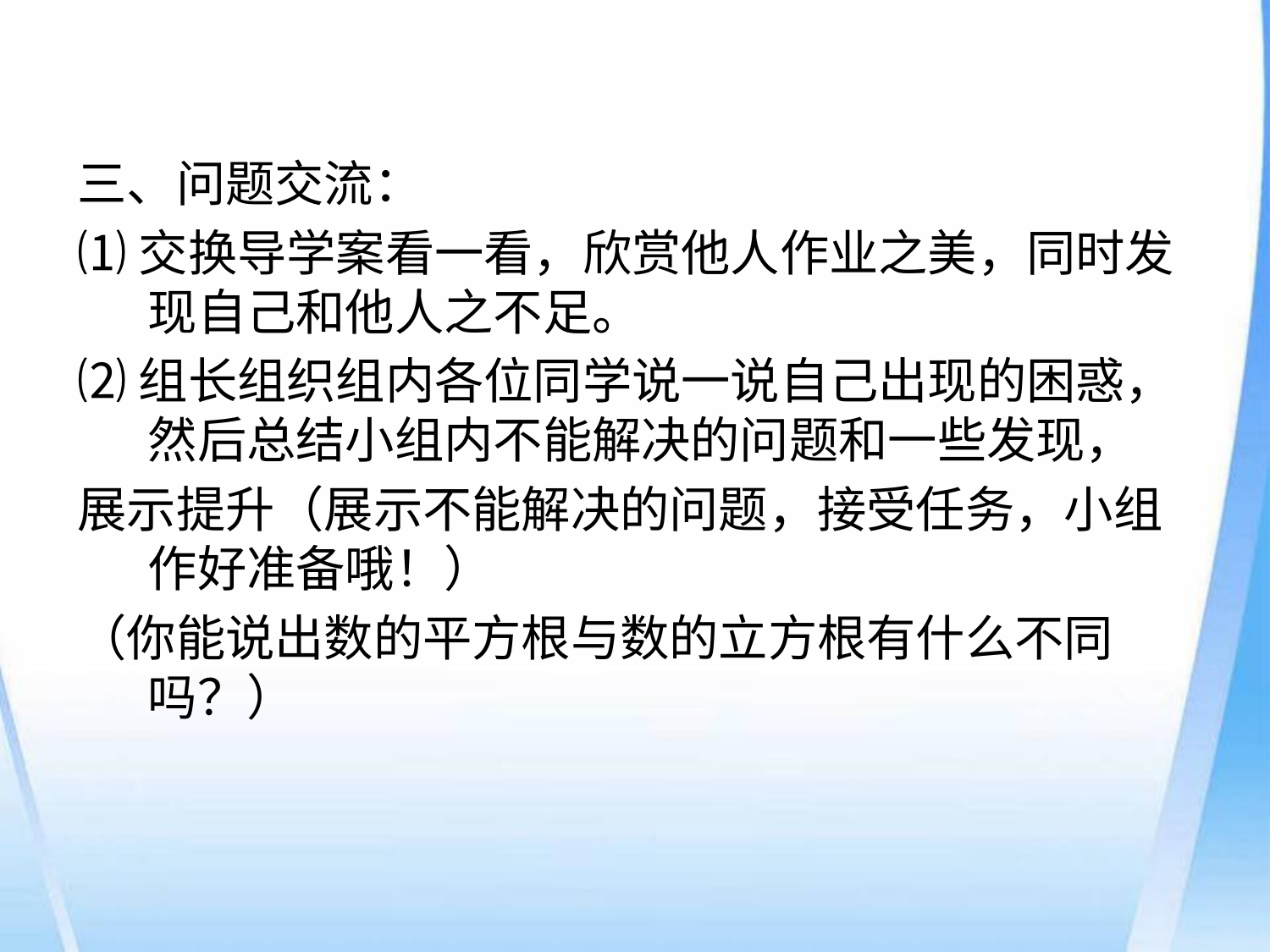

三、问题交流：
⑴交换导学案看一看，欣赏他人作业之美，同时发现自己和他人之不足。
⑵组长组织组内各位同学说一说自己出现的困惑，然后总结小组内不能解决的问题和一些发现，
展示提升（展示不能解决的问题，接受任务，小组作好准备哦！）
（你能说出数的平方根与数的立方根有什么不同吗？）